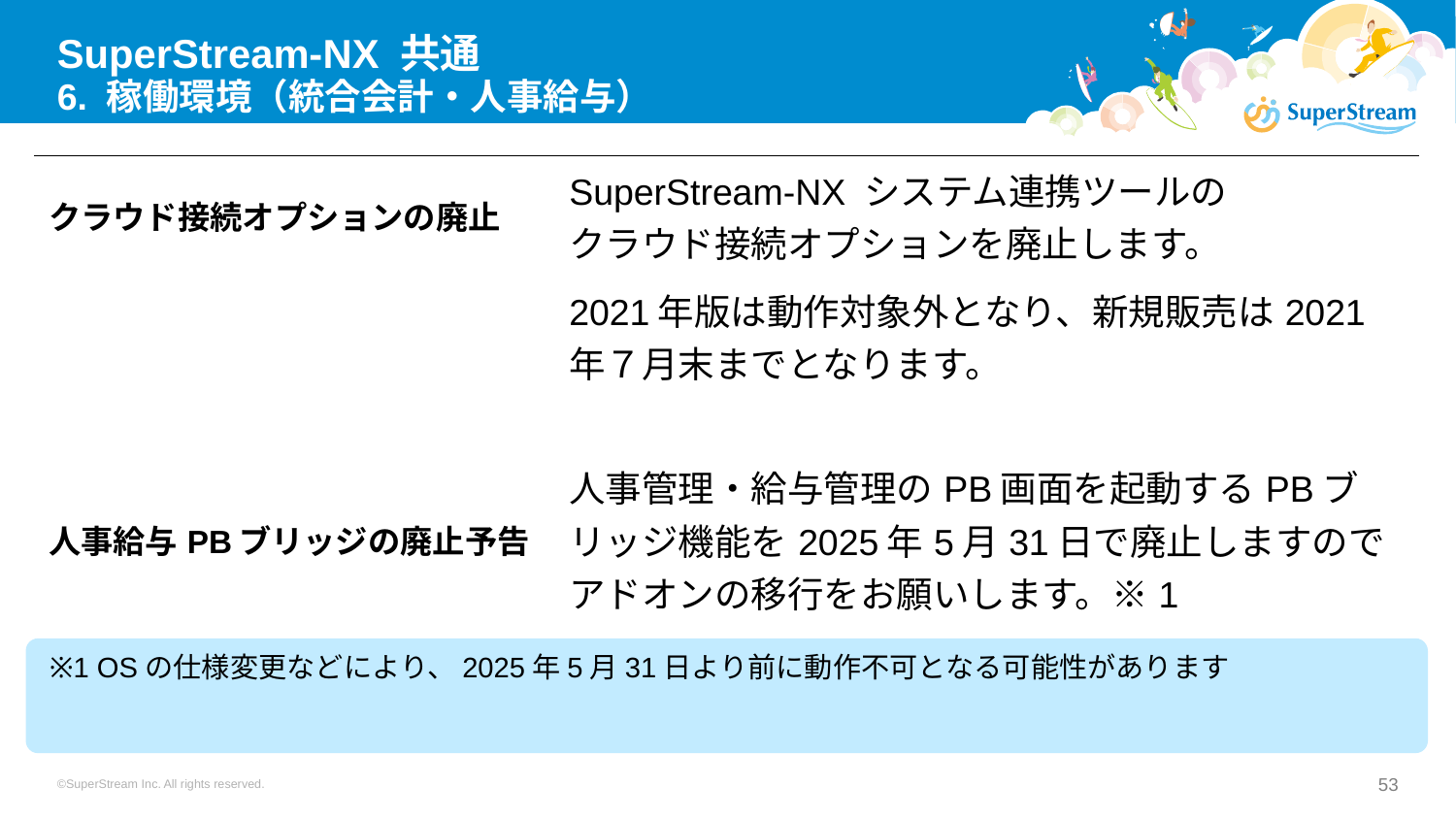

# SuperStream-NX 共通 6. 稼働環境（統合会計・人事給与）
| クラウド接続オプションの廃止 | SuperStream-NX システム連携ツールの クラウド接続オプションを廃止します。 |
| --- | --- |
|  | 2021年版は動作対象外となり、新規販売は2021年７月末までとなります。 |
|  |  |
| 人事給与PBブリッジの廃止予告 | 人事管理・給与管理のPB画面を起動するPBブリッジ機能を2025年5月31日で廃止しますのでアドオンの移行をお願いします。※1 |
|  |  |
※1 OSの仕様変更などにより、2025年5月31日より前に動作不可となる可能性があります
©SuperStream Inc. All rights reserved.
53